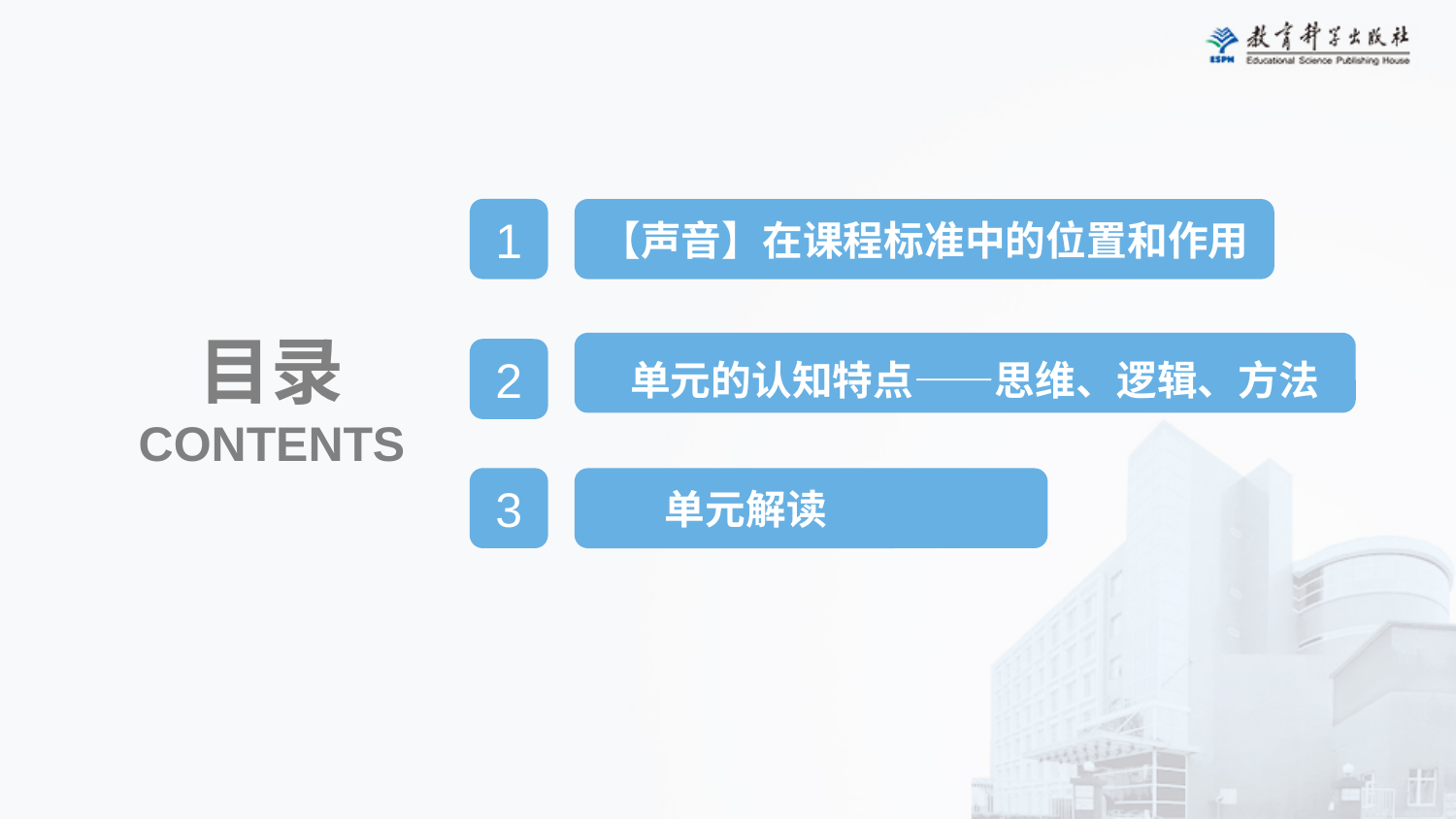

1
【声音】在课程标准中的位置和作用

目录
CONTENTS

 单元的认知特点——思维、逻辑、方法
2
3

单元解读